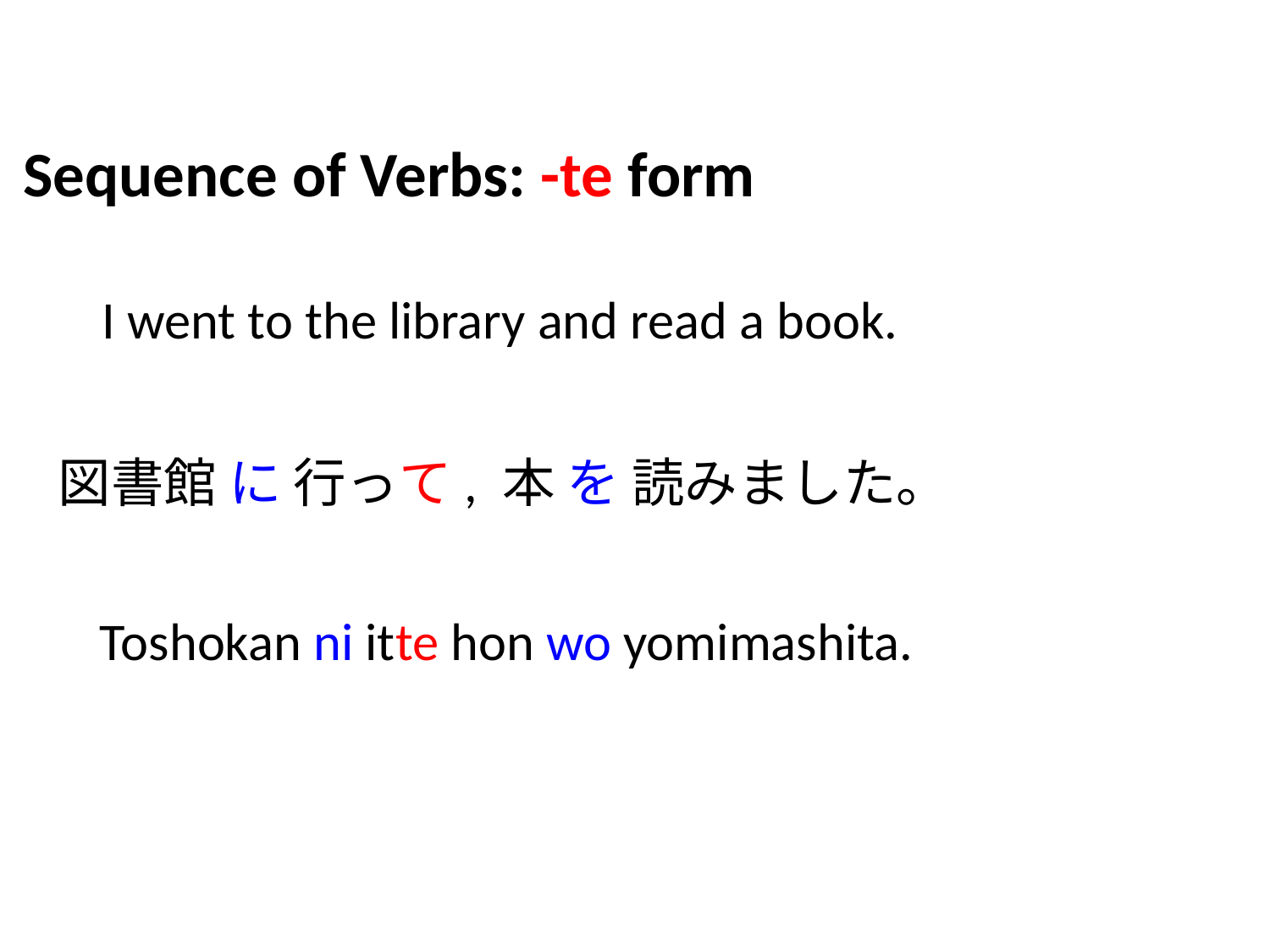

Sequence of Verbs: -te form
I went to the library and read a book.
図書館 に 行って, 本 を 読みました。
Toshokan ni itte hon wo yomimashita.